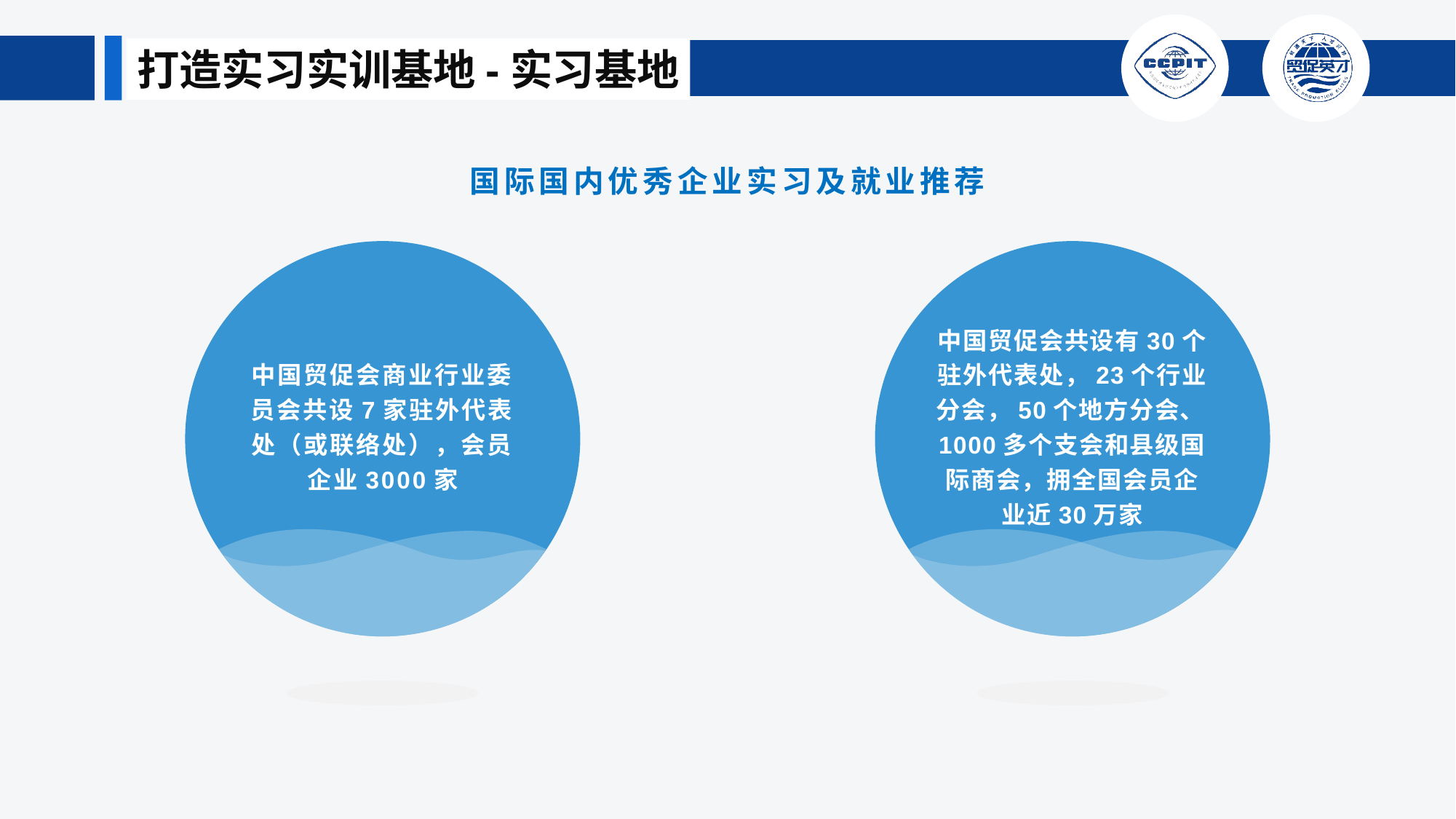

产业学院
打造实习实训基地-实习基地
国际国内优秀企业实习及就业推荐

中国贸促会商业行业委员会共设7家驻外代表处（或联络处），会员企业3000家
中国贸促会共设有30个驻外代表处，23个行业分会，50个地方分会、1000多个支会和县级国际商会，拥全国会员企业近30万家